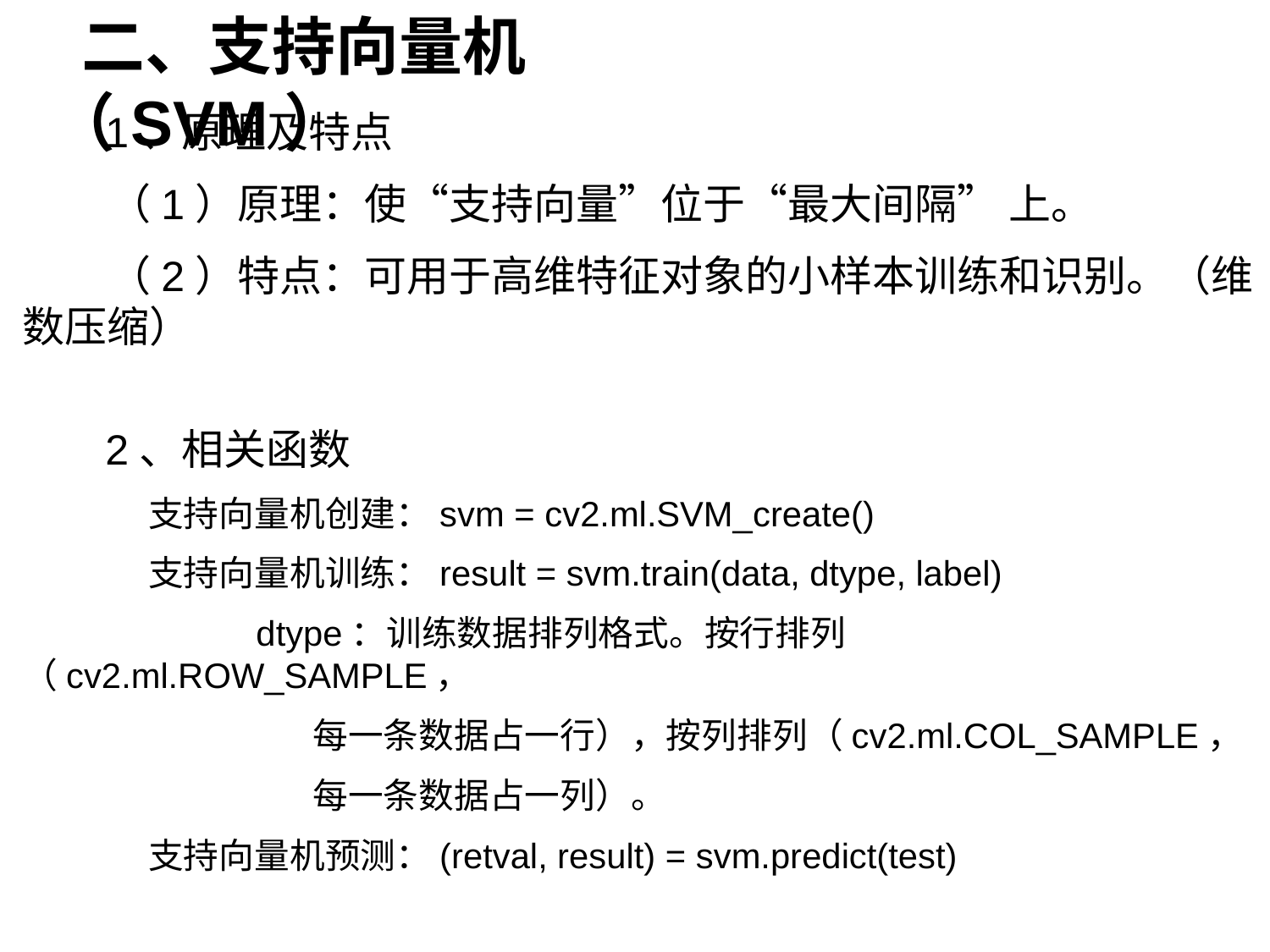

二、支持向量机（SVM）
       1、原理及特点
        （1）原理：使“支持向量”位于“最大间隔” 上。
        （2）特点：可用于高维特征对象的小样本训练和识别。（维数压缩）
       2、相关函数
               支持向量机创建：svm = cv2.ml.SVM_create()
               支持向量机训练：result = svm.train(data, dtype, label)
                        dtype：训练数据排列格式。按行排列（cv2.ml.ROW_SAMPLE，
                                    每一条数据占一行），按列排列（cv2.ml.COL_SAMPLE，
                                    每一条数据占一列）。
               支持向量机预测：(retval, result) = svm.predict(test)